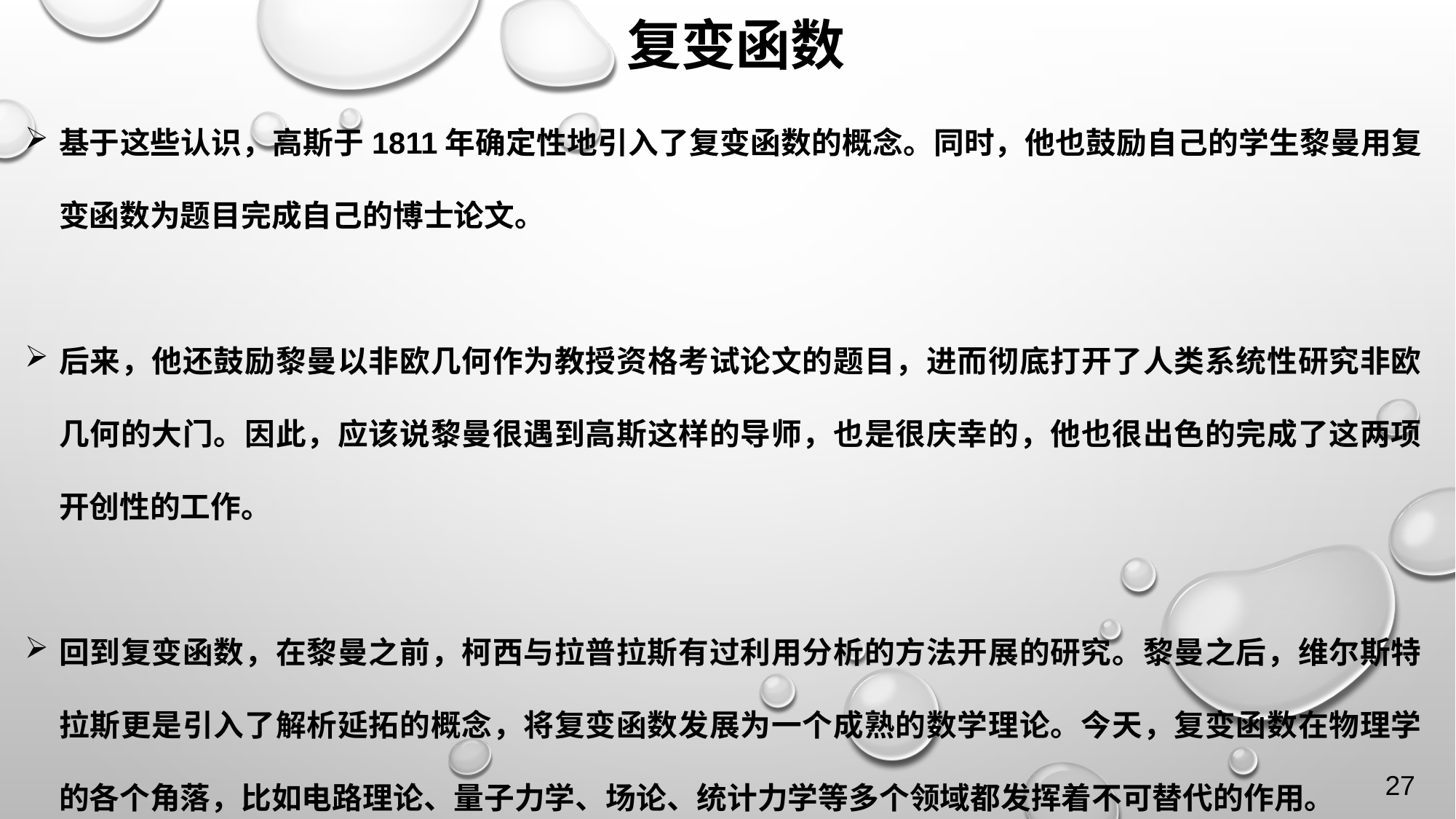

复变函数
基于这些认识，高斯于1811年确定性地引入了复变函数的概念。同时，他也鼓励自己的学生黎曼用复变函数为题目完成自己的博士论文。

后来，他还鼓励黎曼以非欧几何作为教授资格考试论文的题目，进而彻底打开了人类系统性研究非欧几何的大门。因此，应该说黎曼很遇到高斯这样的导师，也是很庆幸的，他也很出色的完成了这两项开创性的工作。

回到复变函数，在黎曼之前，柯西与拉普拉斯有过利用分析的方法开展的研究。黎曼之后，维尔斯特拉斯更是引入了解析延拓的概念，将复变函数发展为一个成熟的数学理论。今天，复变函数在物理学的各个角落，比如电路理论、量子力学、场论、统计力学等多个领域都发挥着不可替代的作用。
27